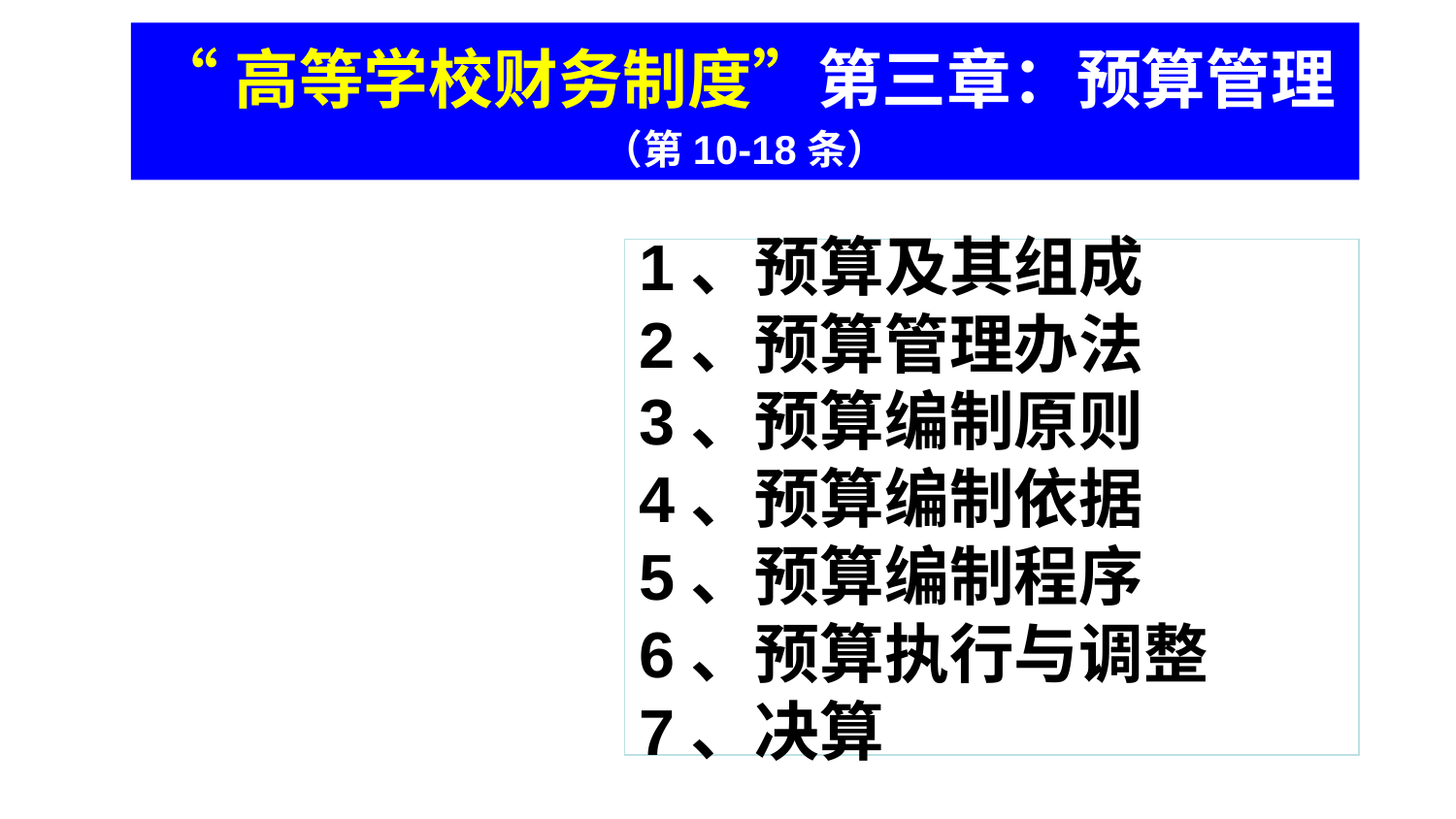

“高等学校财务制度”第三章：预算管理
（第10-18条）
1、预算及其组成
2、预算管理办法
3、预算编制原则
4、预算编制依据
5、预算编制程序
6、预算执行与调整
7、决算